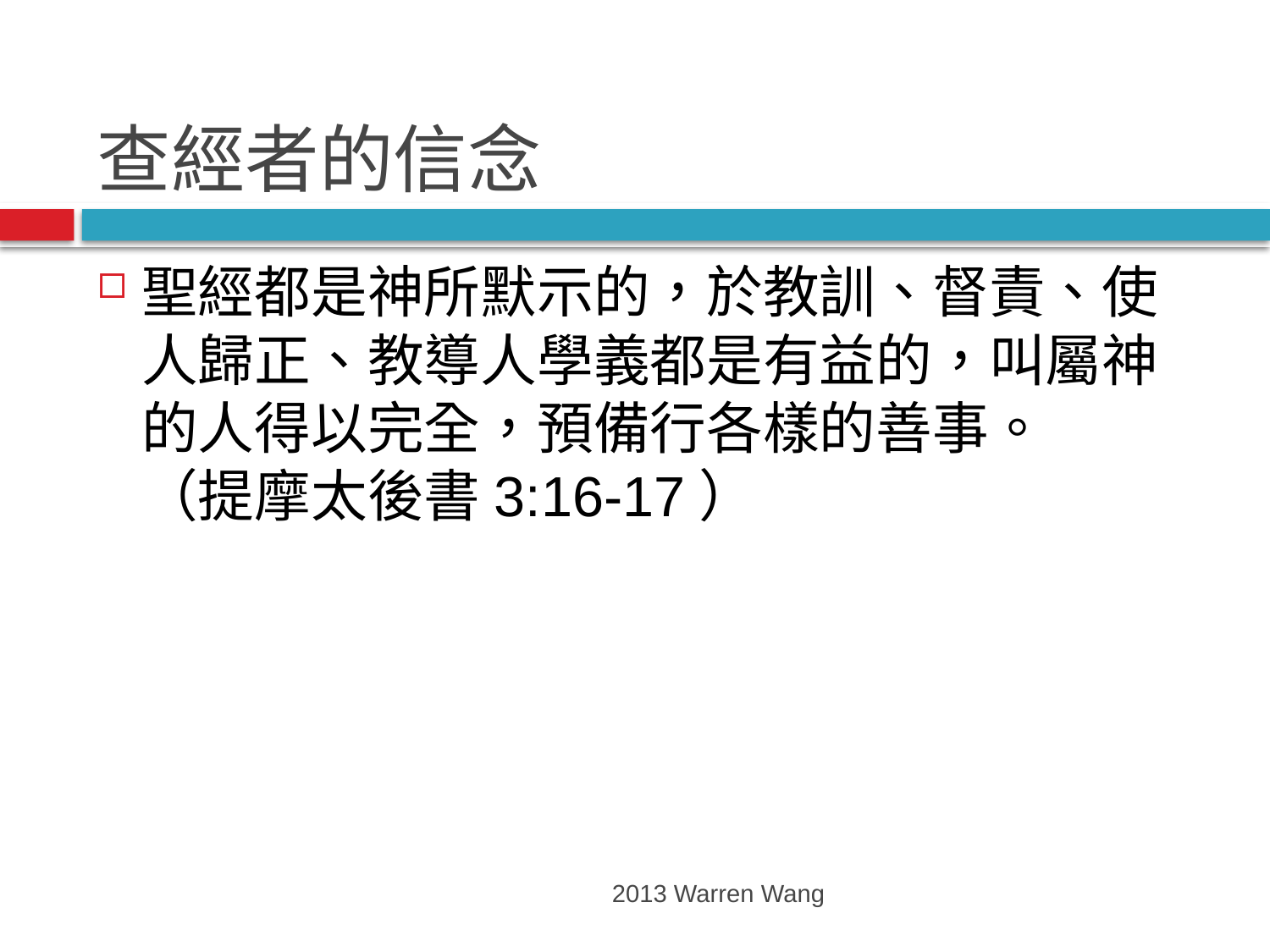

# 查經者的信念
聖經都是神所默示的，於教訓、督責、使人歸正、教導人學義都是有益的，叫屬神的人得以完全，預備行各樣的善事。　 （提摩太後書3:16-17）
2013 Warren Wang